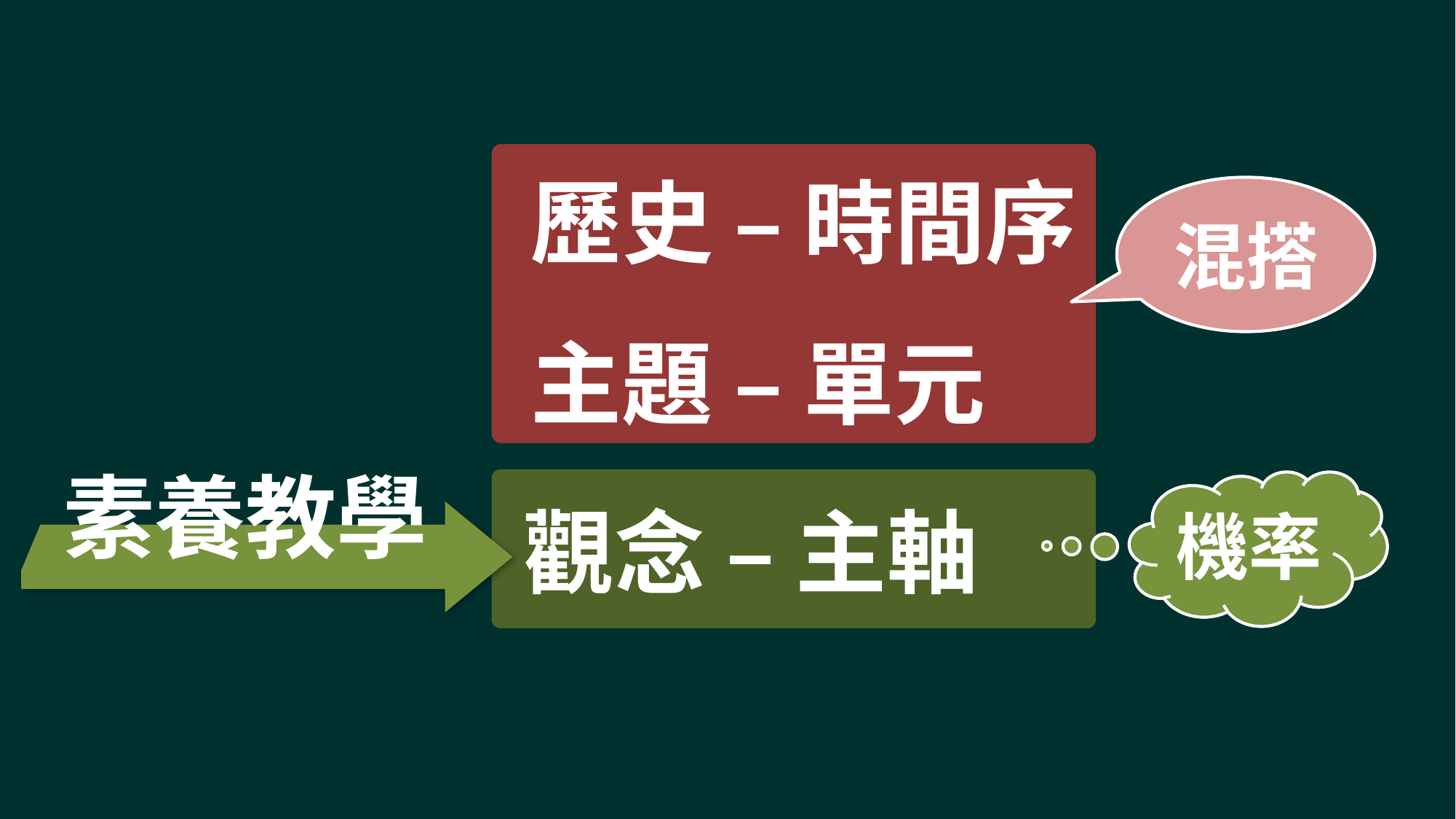

混搭
歷史 – 時間序
主題 – 單元

機率
素養教學

觀念 – 主軸